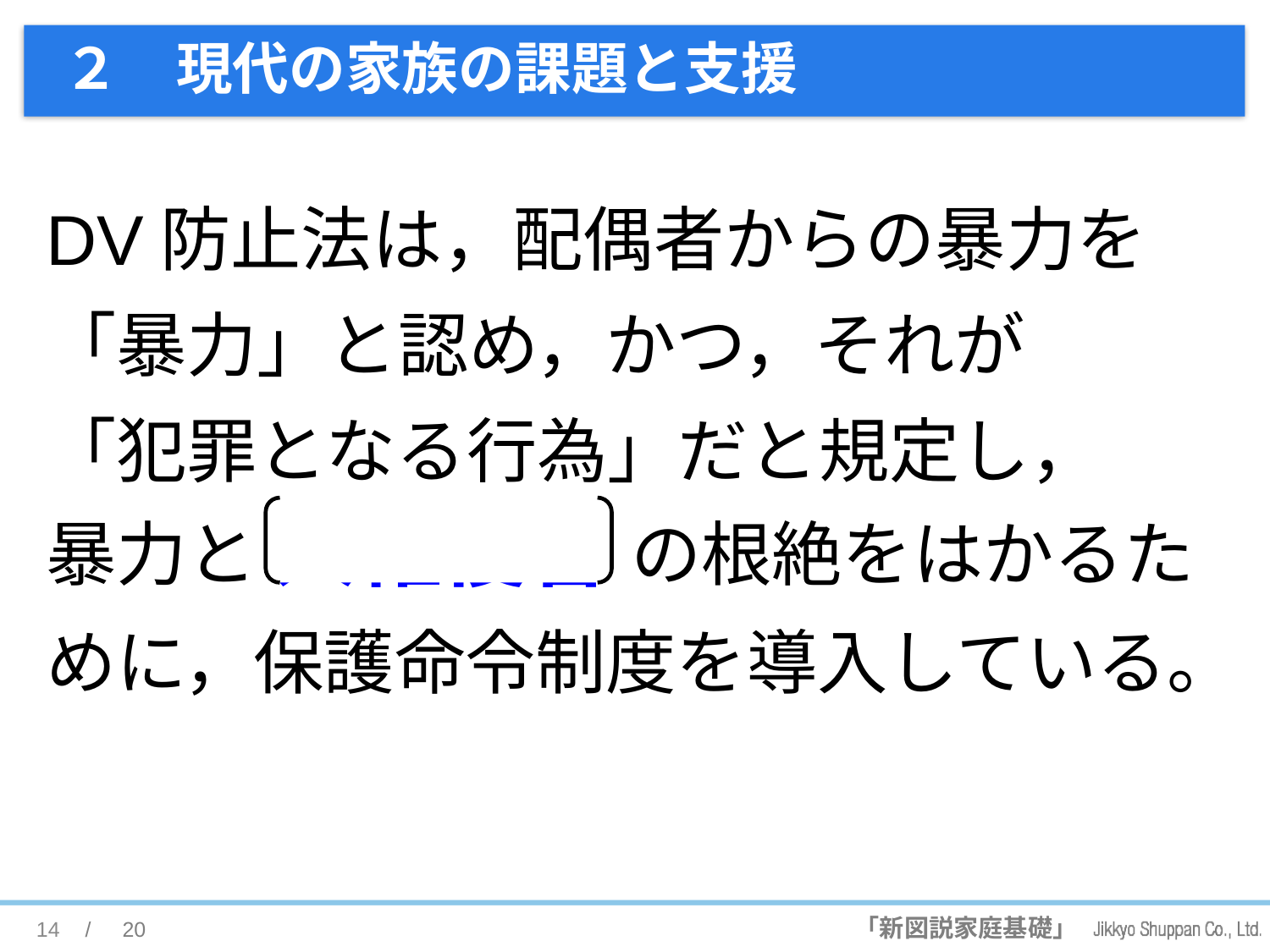

# ２　現代の家族の課題と支援
DV防止法は，配偶者からの暴力を
「暴力」と認め，かつ，それが
「犯罪となる行為」だと規定し，
暴力と 人権侵害 の根絶をはかるために，保護命令制度を導入している。

14